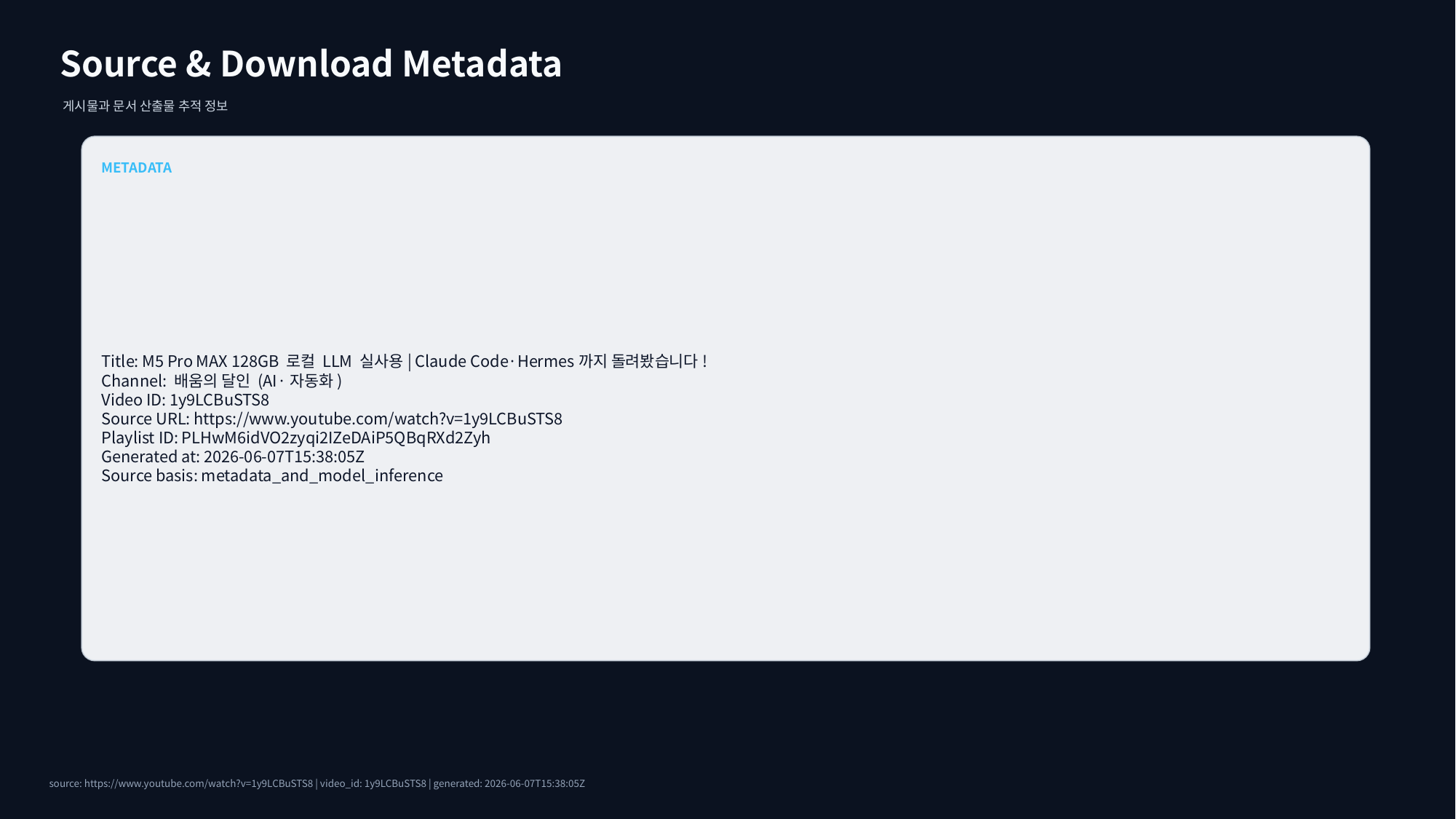

Source & Download Metadata
게시물과 문서 산출물 추적 정보

METADATA
Title: M5 Pro MAX 128GB 로컬 LLM 실사용| Claude Code·Hermes까지 돌려봤습니다!
Channel: 배움의 달인 (AI·자동화)
Video ID: 1y9LCBuSTS8
Source URL: https://www.youtube.com/watch?v=1y9LCBuSTS8
Playlist ID: PLHwM6idVO2zyqi2IZeDAiP5QBqRXd2Zyh
Generated at: 2026-06-07T15:38:05Z
Source basis: metadata_and_model_inference
source: https://www.youtube.com/watch?v=1y9LCBuSTS8 | video_id: 1y9LCBuSTS8 | generated: 2026-06-07T15:38:05Z